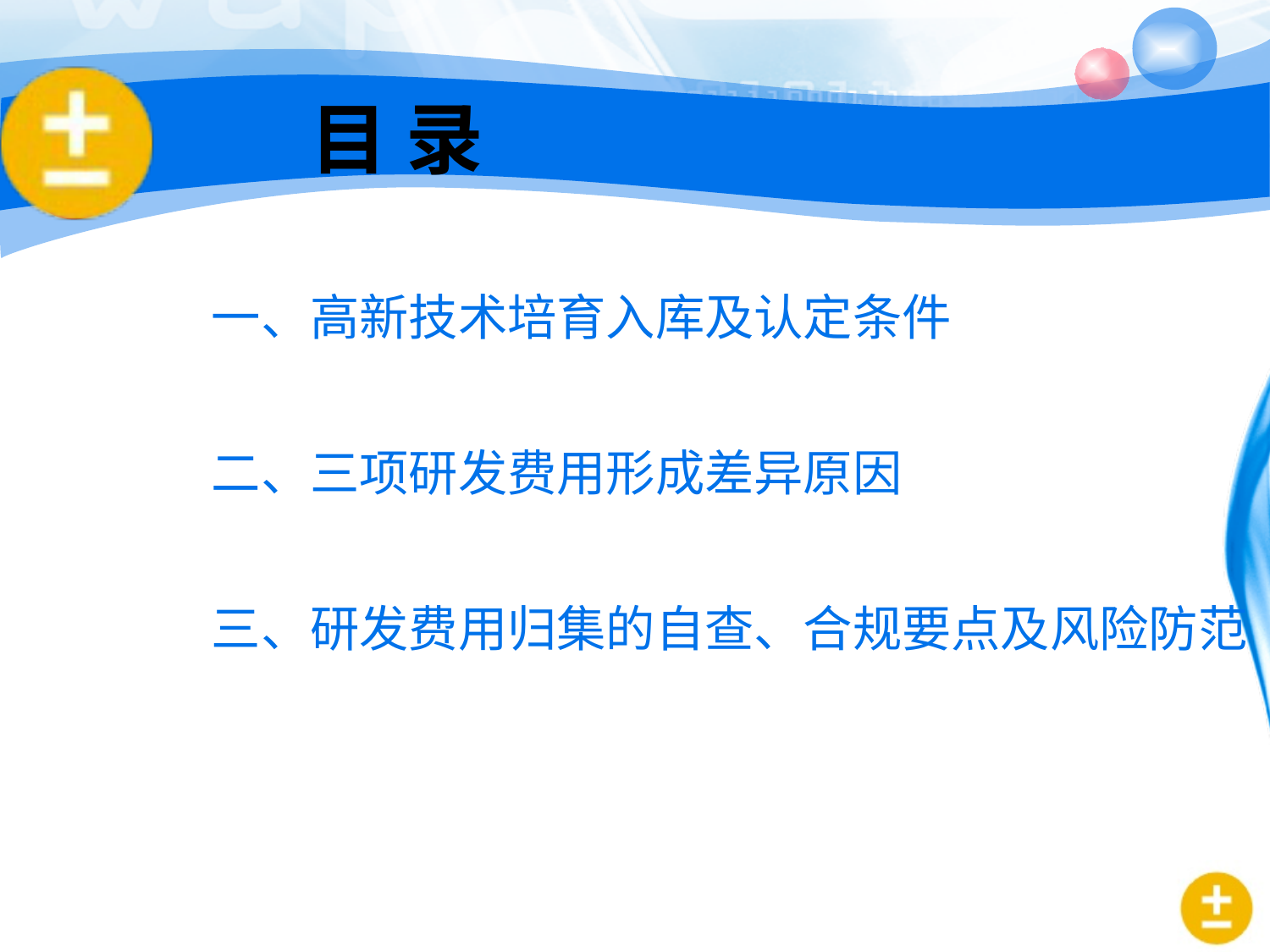

# 目 录

一、高新技术培育入库及认定条件

二、三项研发费用形成差异原因

三、研发费用归集的自查、合规要点及风险防范